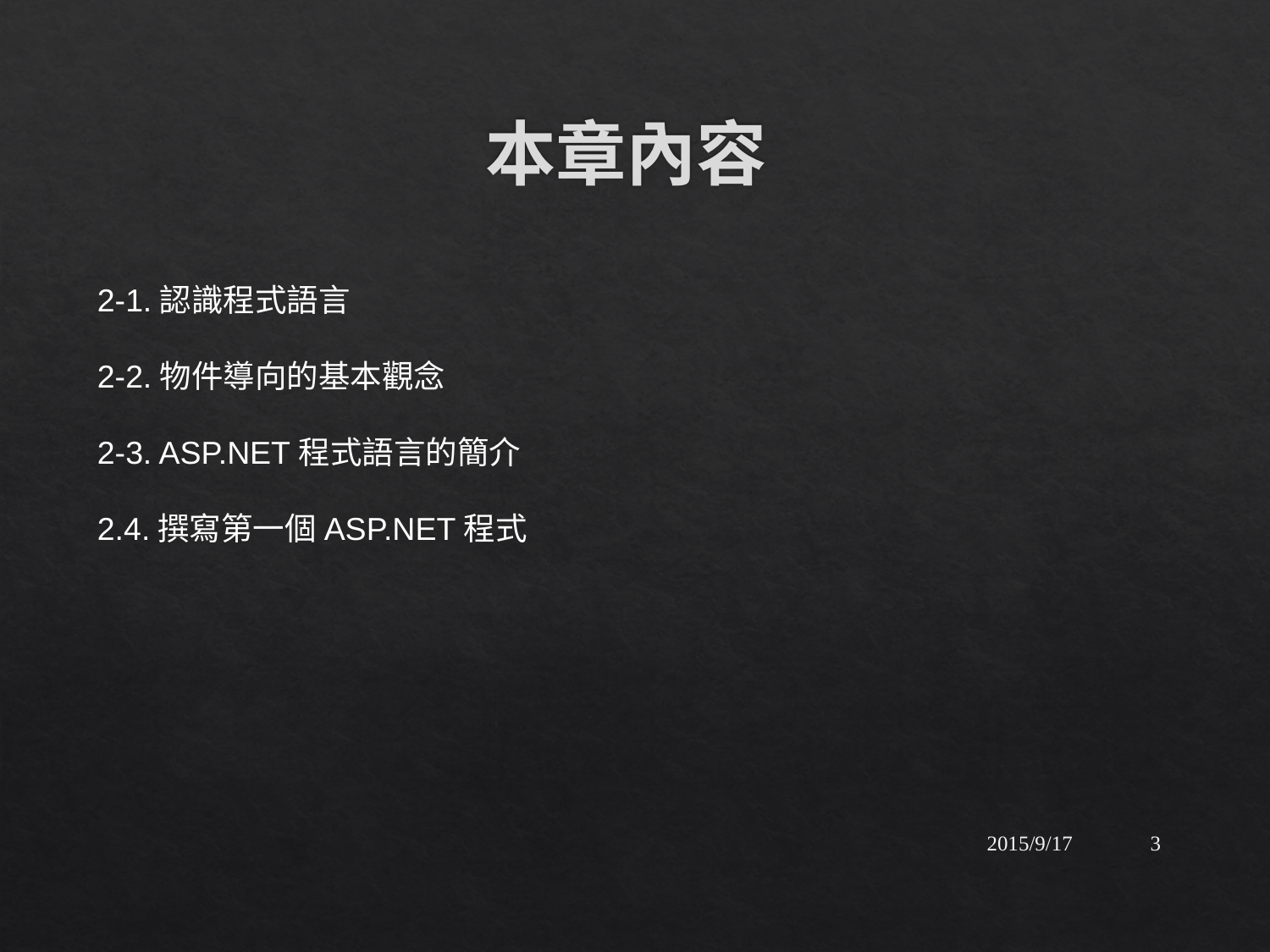

# 本章內容
2-1.認識程式語言
2-2.物件導向的基本觀念
2-3. ASP.NET程式語言的簡介
2.4.撰寫第一個ASP.NET程式
2015/9/17
3